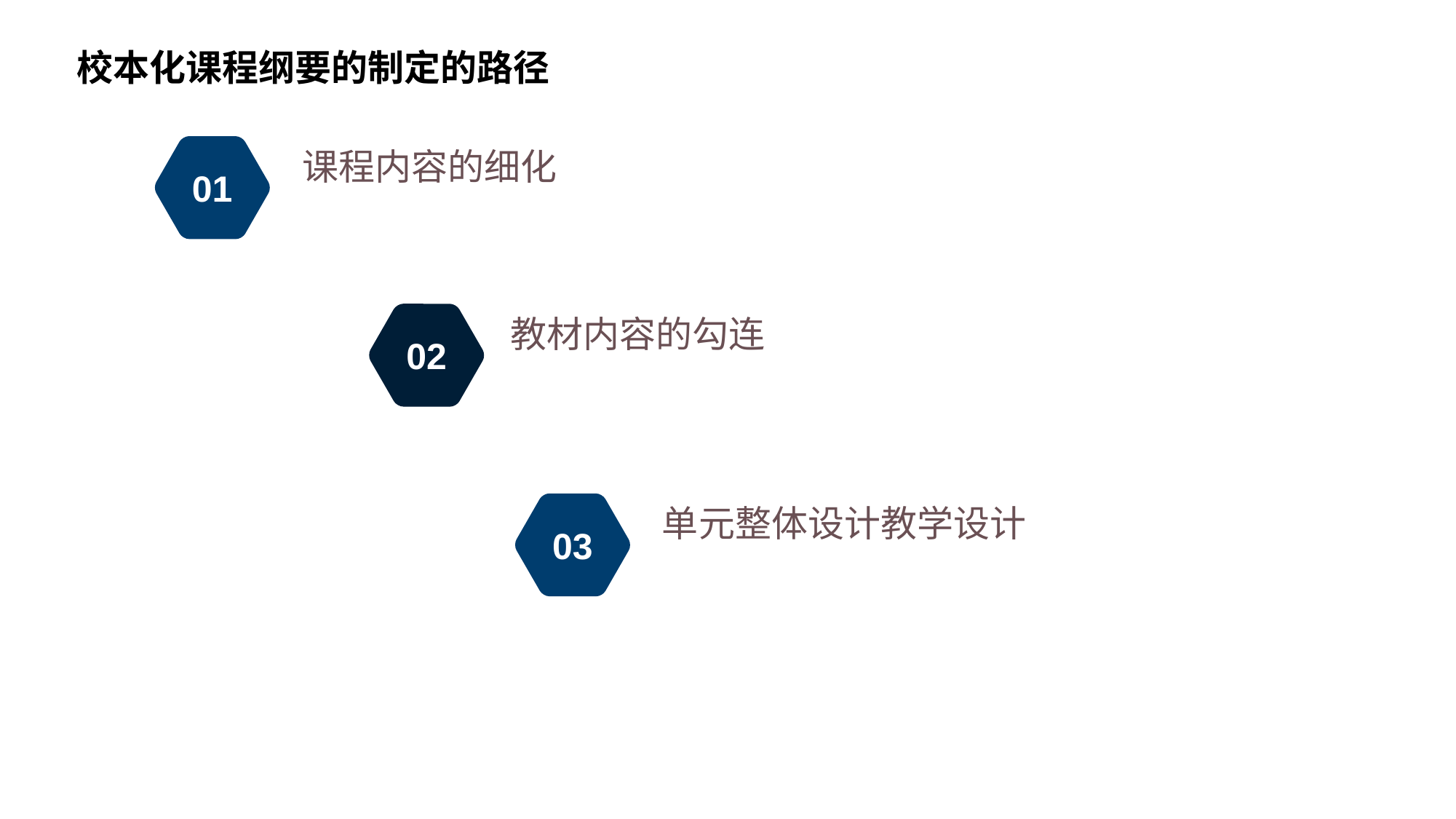

校本化课程纲要的制定的路径

01
课程内容的细化

02
教材内容的勾连

03
单元整体设计教学设计